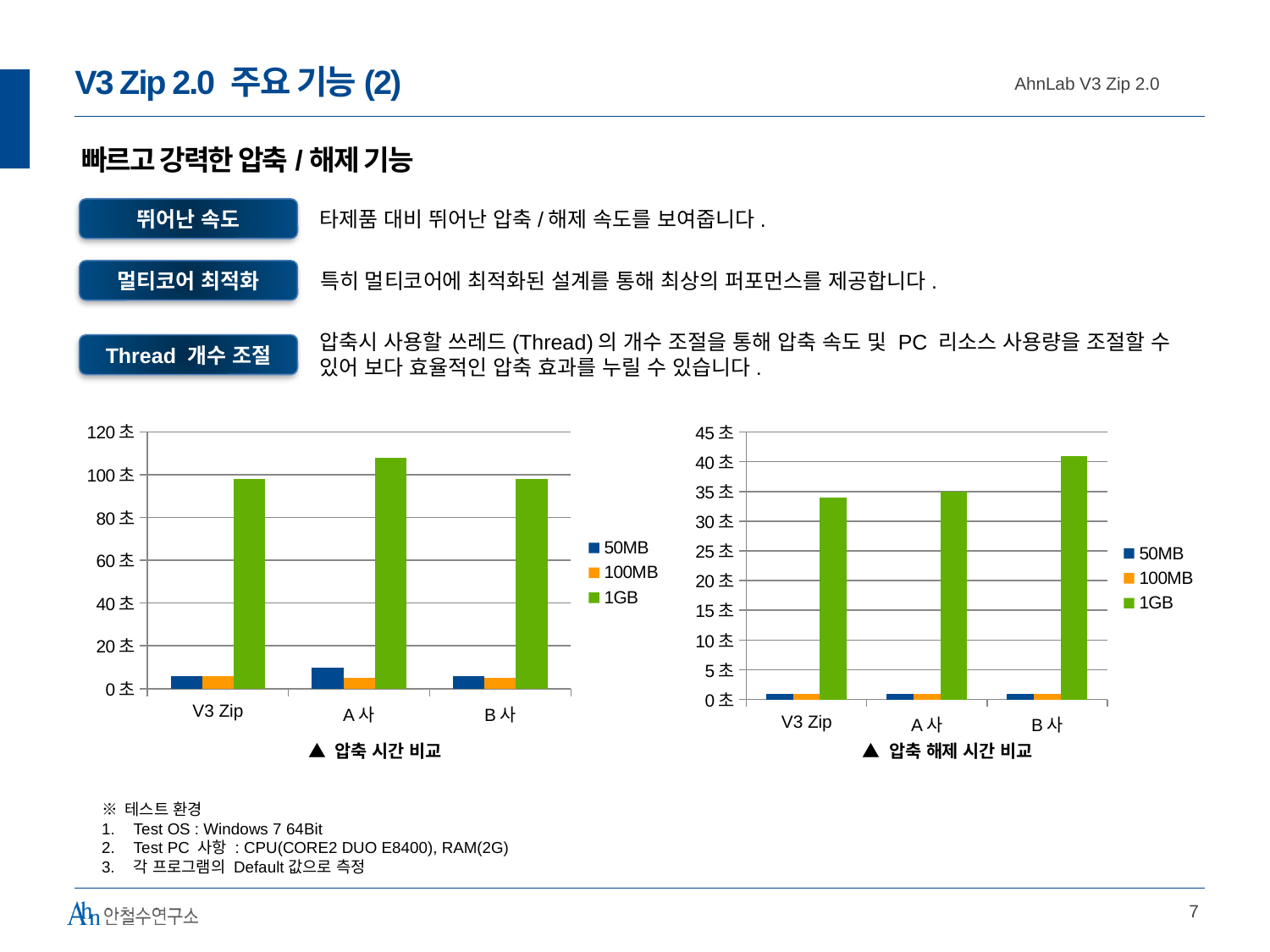

# V3 Zip 2.0 주요 기능(2)
빠르고 강력한 압축/해제 기능
뛰어난 속도
타제품 대비 뛰어난 압축/해제 속도를 보여줍니다.
멀티코어 최적화
특히 멀티코어에 최적화된 설계를 통해 최상의 퍼포먼스를 제공합니다.
압축시 사용할 쓰레드(Thread)의 개수 조절을 통해 압축 속도 및 PC 리소스 사용량을 조절할 수 있어 보다 효율적인 압축 효과를 누릴 수 있습니다.
Thread 개수 조절

### Chart

| Category | 50MB | 100MB | 1GB |
|---|---|---|---|
| V3 Zip | 6.0 | 6.0 | 98.0 |
| A사 | 10.0 | 5.0 | 108.0 |
| B사 | 6.0 | 5.0 | 98.0 |

### Chart

| Category | 50MB | 100MB | 1GB |
|---|---|---|---|
| V3 Zip | 1.0 | 1.0 | 34.0 |
| A사 | 1.0 | 1.0 | 35.0 |
| B사 | 1.0 | 1.0 | 41.0 |
▲ 압축 시간 비교
▲ 압축 해제 시간 비교
※ 테스트 환경
Test OS : Windows 7 64Bit
Test PC 사항 : CPU(CORE2 DUO E8400), RAM(2G)
각 프로그램의 Default값으로 측정
7